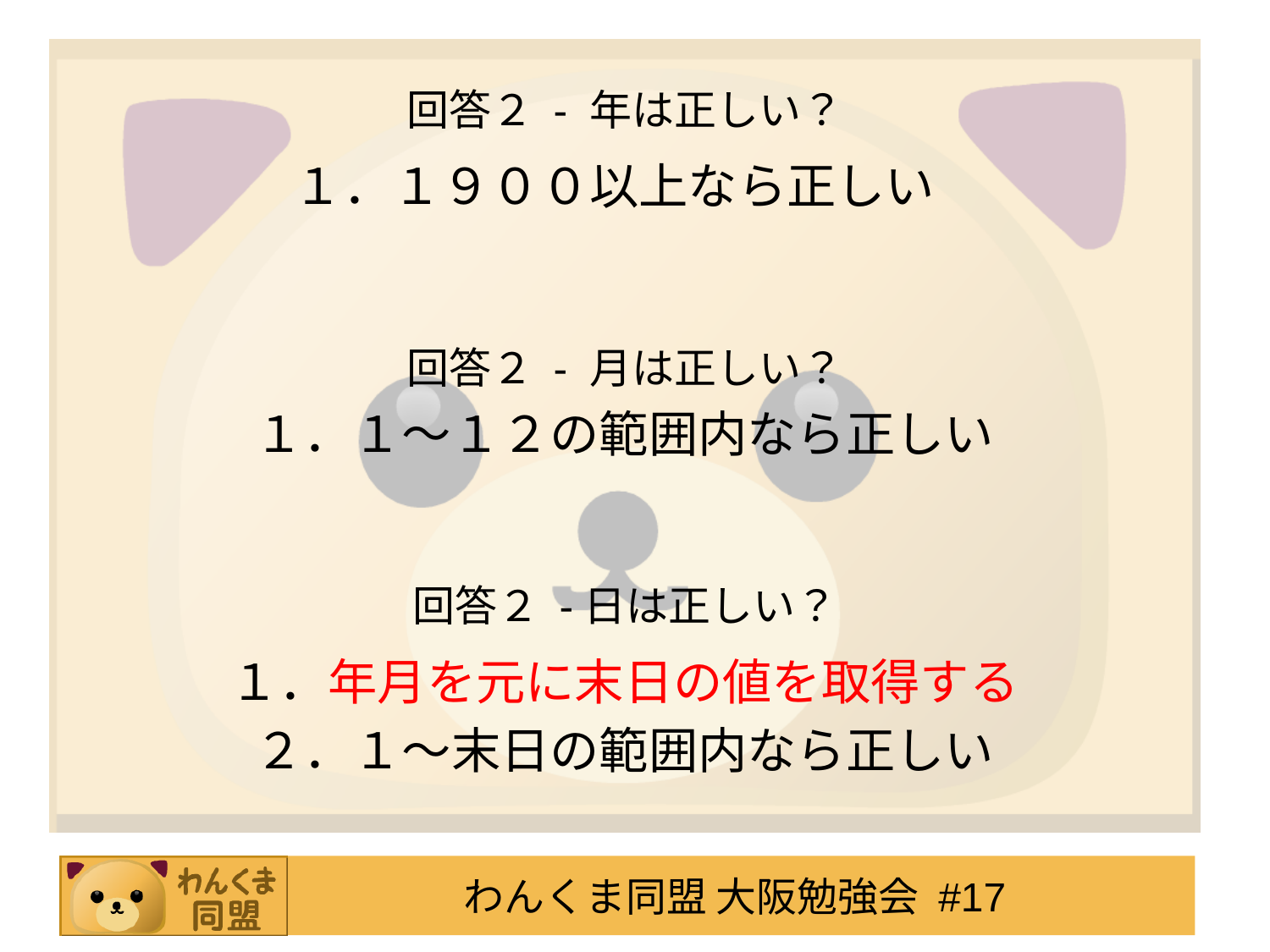

# 回答２ - 年は正しい？
１．１９００以上なら正しい
回答２ - 月は正しい？
１．１～１２の範囲内なら正しい
回答２ -日は正しい？
１．年月を元に末日の値を取得する
２．１～末日の範囲内なら正しい